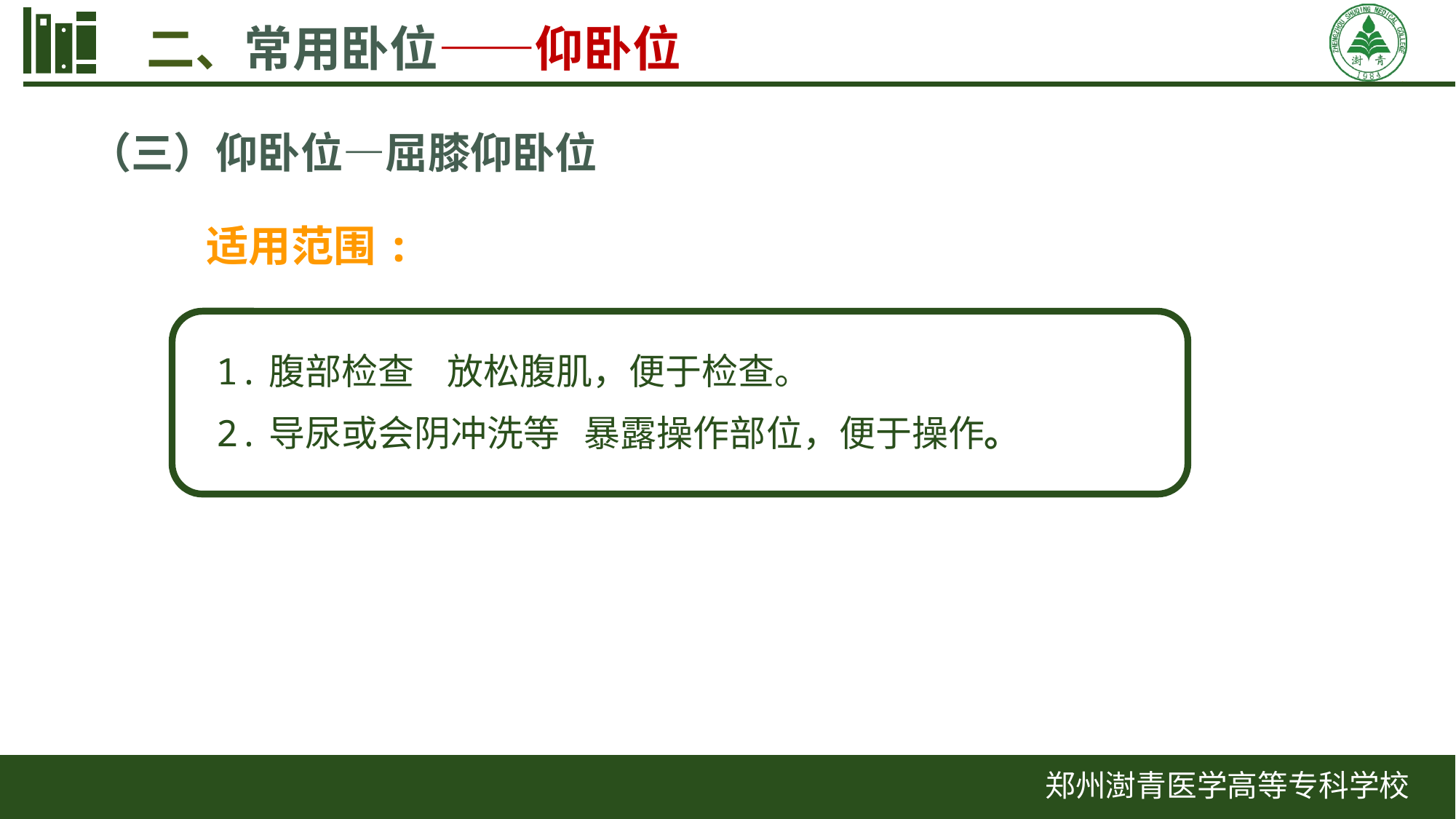

二、常用卧位——仰卧位
（三）仰卧位—屈膝仰卧位
适用范围:

1.腹部检查    放松腹肌，便于检查。
2.导尿或会阴冲洗等   暴露操作部位，便于操作。